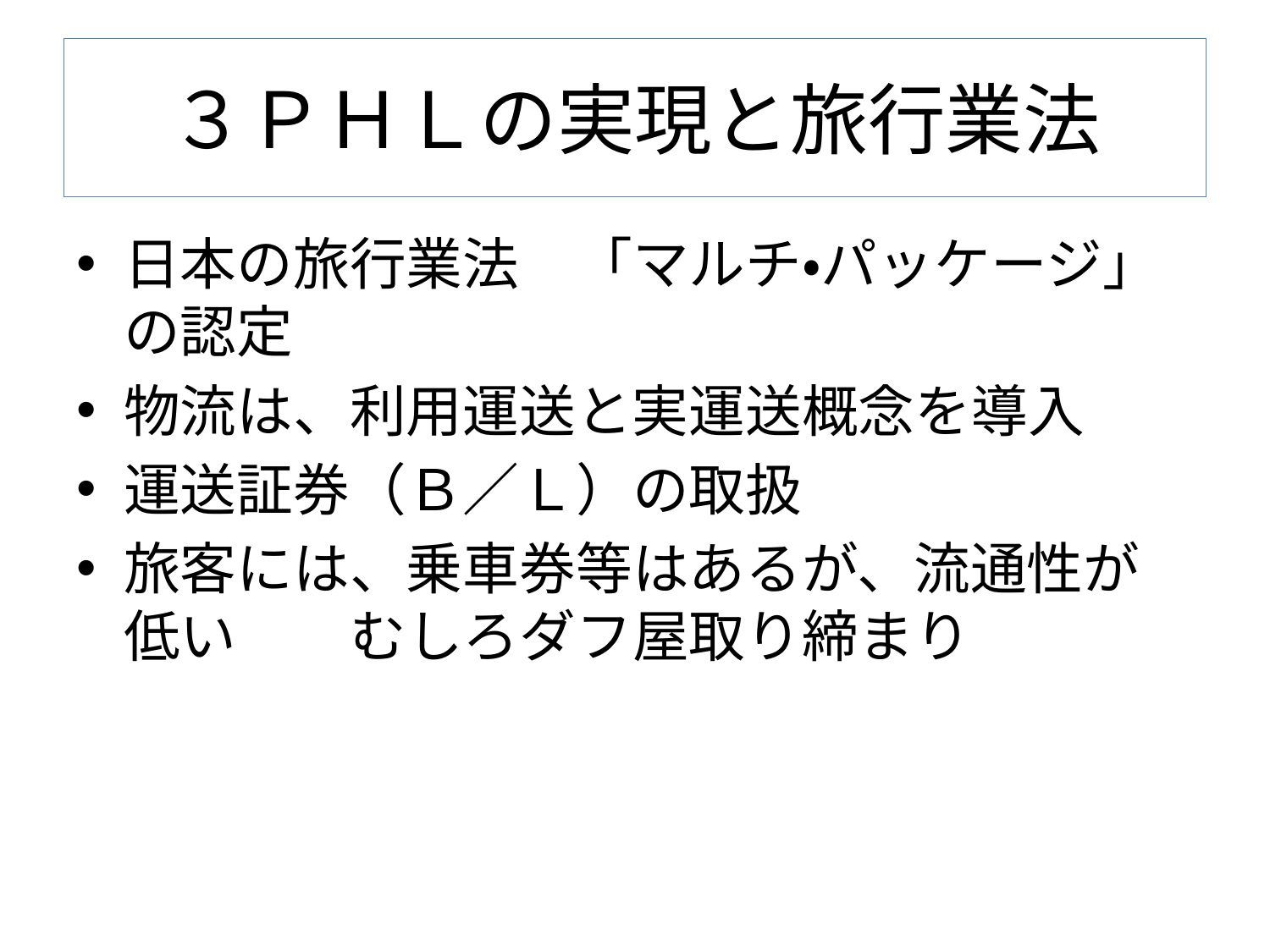

# ３ＰＨＬの実現と旅行業法
日本の旅行業法　「マルチ・パッケージ」の認定
物流は、利用運送と実運送概念を導入
運送証券（Ｂ／Ｌ）の取扱
旅客には、乗車券等はあるが、流通性が低い　　むしろダフ屋取り締まり